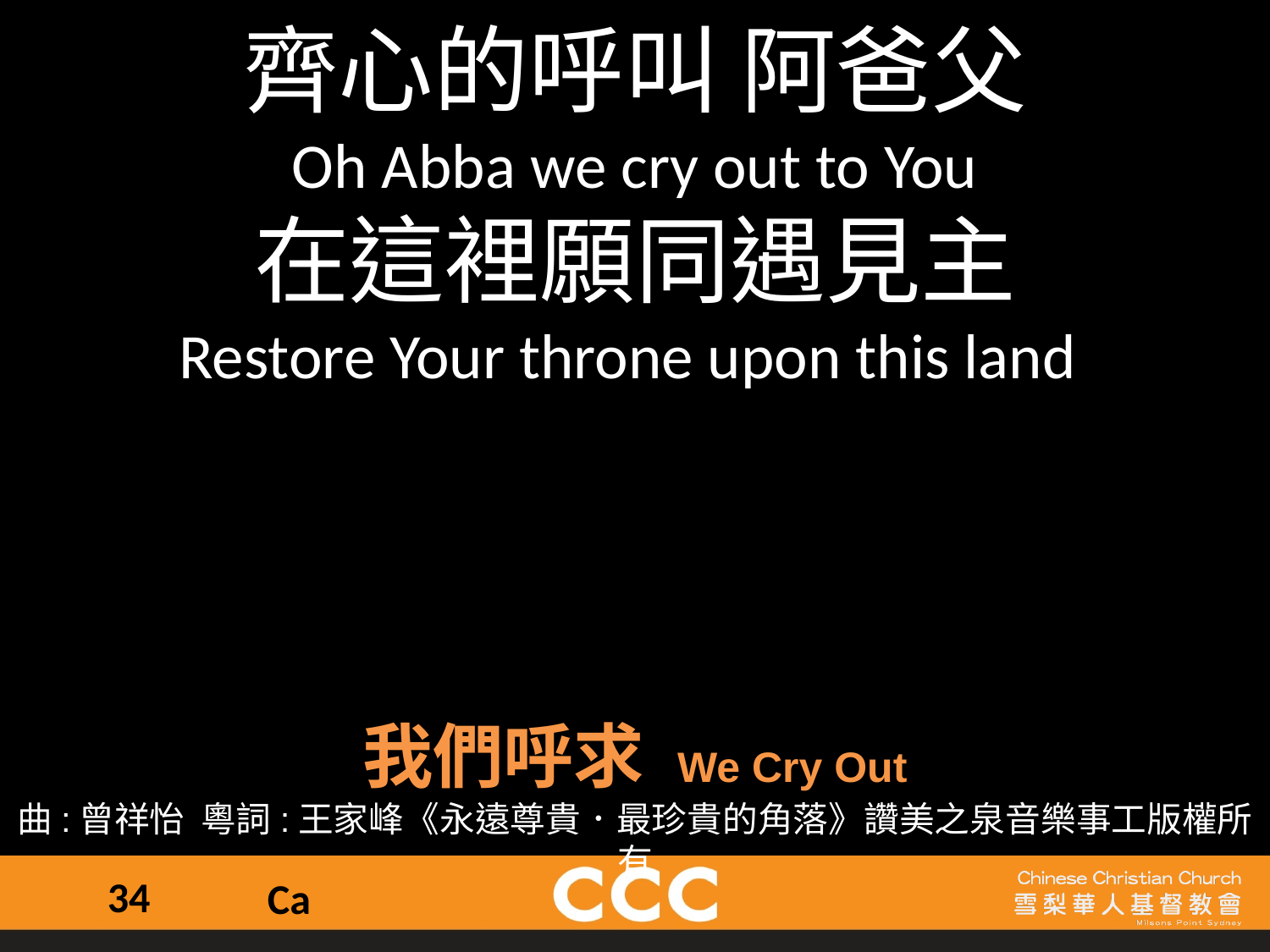

齊心的呼叫 阿爸父
Oh Abba we cry out to You
在這裡願同遇見主
Restore Your throne upon this land
我們呼求 We Cry Out
曲:曾祥怡  粵詞:王家峰《永遠尊貴．最珍貴的角落》讚美之泉音樂事工版權所有
34
Ca